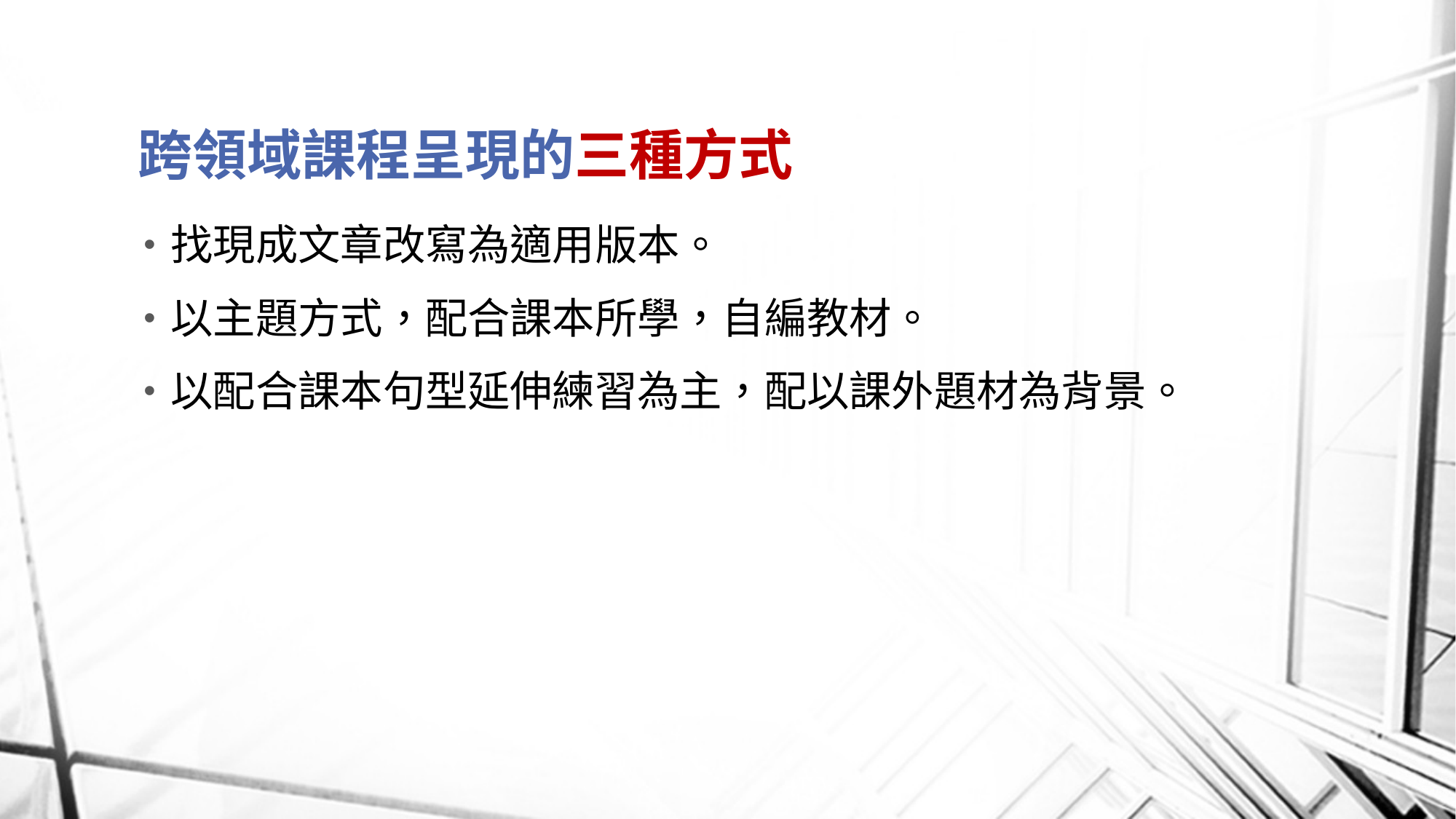

# 跨領域課程呈現的三種方式
找現成文章改寫為適用版本。
以主題方式，配合課本所學，自編教材。
以配合課本句型延伸練習為主，配以課外題材為背景。